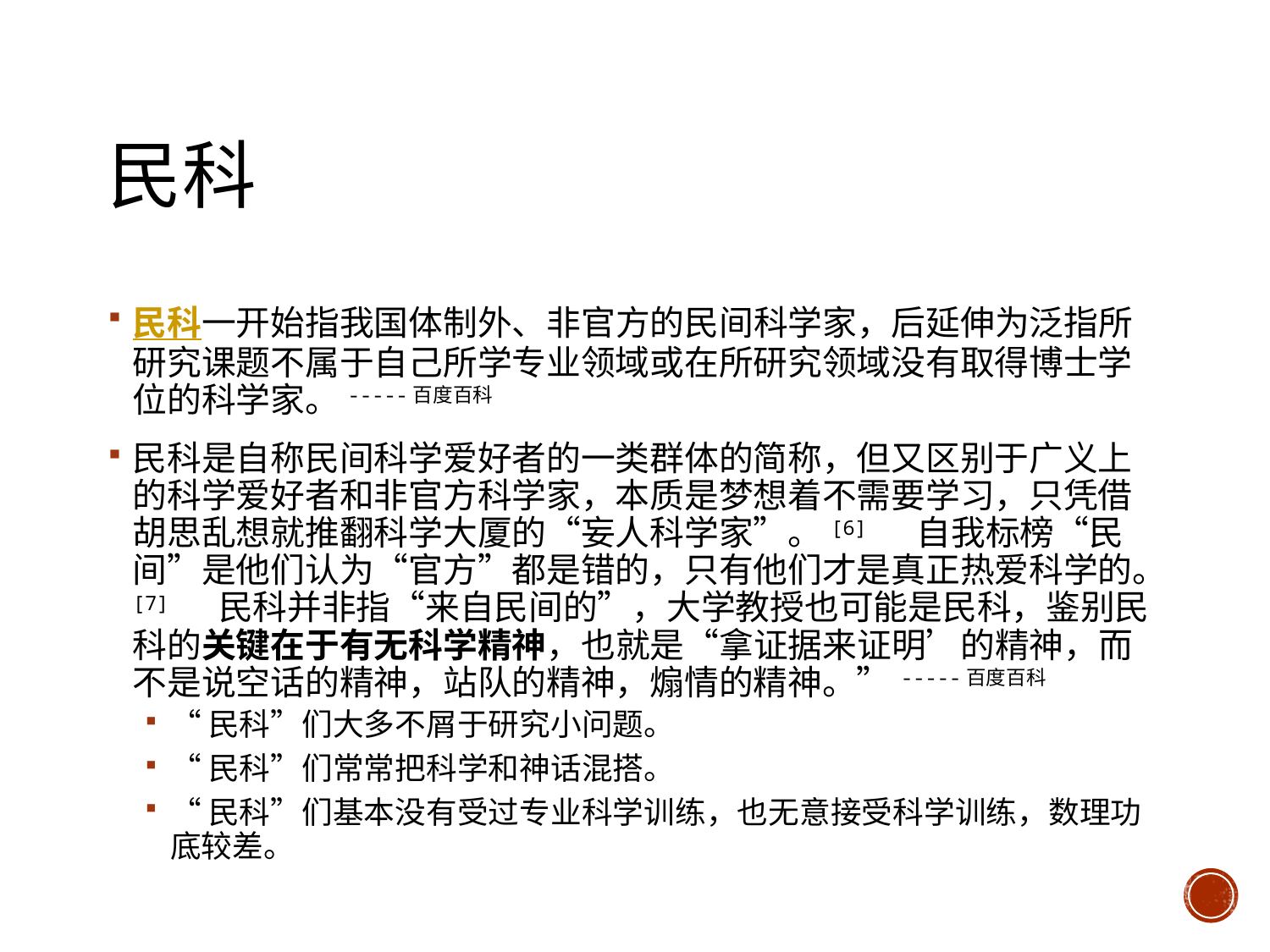

# 民科
民科一开始指我国体制外、非官方的民间科学家，后延伸为泛指所研究课题不属于自己所学专业领域或在所研究领域没有取得博士学位的科学家。-----百度百科
民科是自称民间科学爱好者的一类群体的简称，但又区别于广义上的科学爱好者和非官方科学家，本质是梦想着不需要学习，只凭借胡思乱想就推翻科学大厦的“妄人科学家”。[6]  自我标榜“民间”是他们认为“官方”都是错的，只有他们才是真正热爱科学的。[7]  民科并非指“来自民间的”，大学教授也可能是民科，鉴别民科的关键在于有无科学精神，也就是“拿证据来证明’的精神，而不是说空话的精神，站队的精神，煽情的精神。” -----百度百科
“民科”们大多不屑于研究小问题。
“民科”们常常把科学和神话混搭。
“民科”们基本没有受过专业科学训练，也无意接受科学训练，数理功底较差。